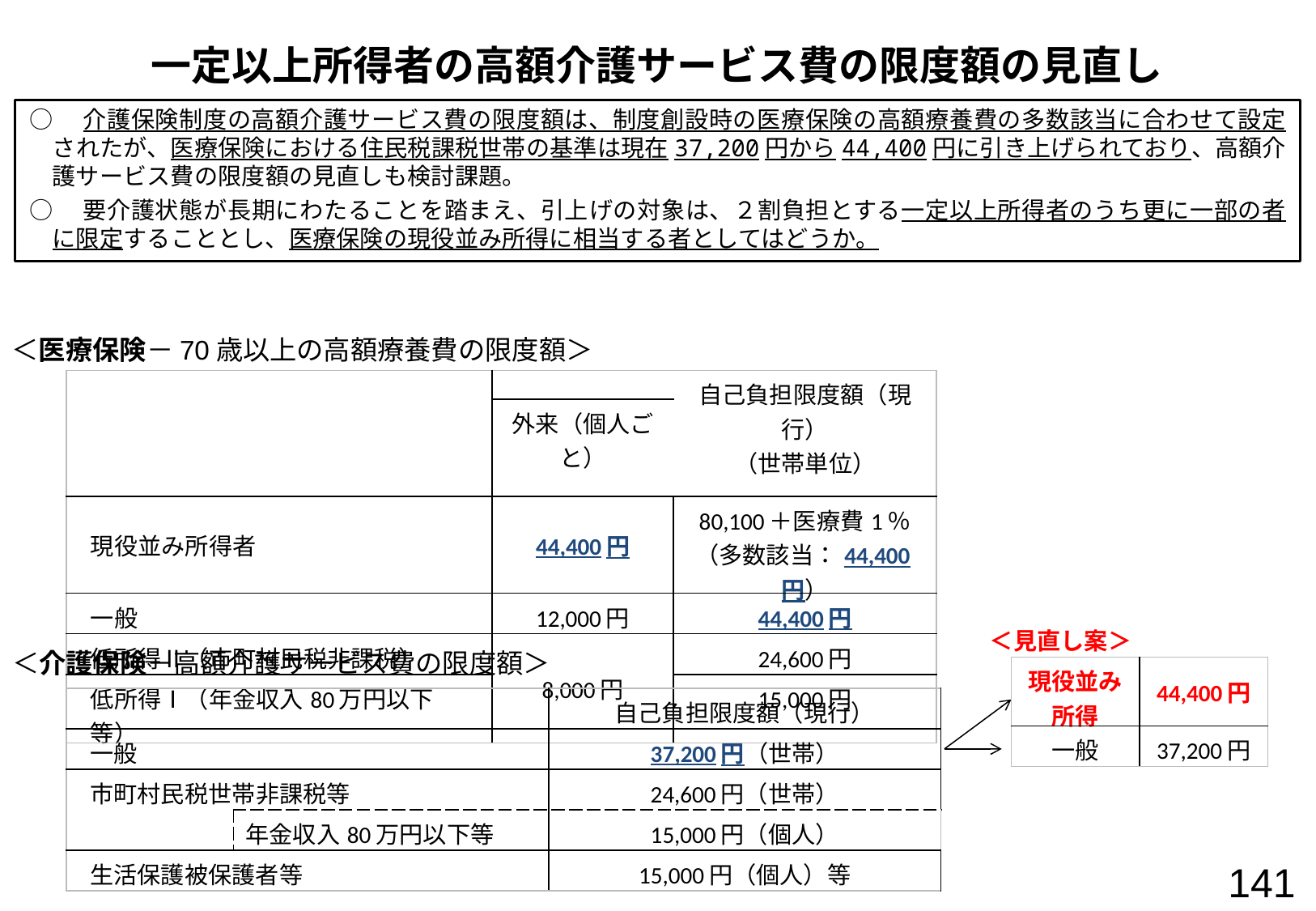

一定以上所得者の高額介護サービス費の限度額の見直し
○　介護保険制度の高額介護サービス費の限度額は、制度創設時の医療保険の高額療養費の多数該当に合わせて設定されたが、医療保険における住民税課税世帯の基準は現在37,200円から44,400円に引き上げられており、高額介護サービス費の限度額の見直しも検討課題。
○　要介護状態が長期にわたることを踏まえ、引上げの対象は、２割負担とする一定以上所得者のうち更に一部の者に限定することとし、医療保険の現役並み所得に相当する者としてはどうか。
＜医療保険－70歳以上の高額療養費の限度額＞
|  |  | 自己負担限度額（現行） （世帯単位） |
| --- | --- | --- |
|  | 外来（個人ごと） |  |
| 現役並み所得者 | 44,400円 | 80,100＋医療費1％ （多数該当：44,400円） |
| 一般 | 12,000円 | 44,400円 |
| 低所得Ⅱ（市町村民税非課税） | 8,000円 | 24,600円 |
| 低所得Ⅰ（年金収入80万円以下等） |  | 15,000円 |
＜見直し案＞
＜介護保険－高額介護サービス費の限度額＞
| 現役並み所得 | 44,400円 |
| --- | --- |
| 一般 | 37,200円 |
|  |  | 自己負担限度額（現行） |
| --- | --- | --- |
| 一般 |  | 37,200円（世帯） |
| 市町村民税世帯非課税等 |  | 24,600円（世帯） |
|  | 年金収入80万円以下等 | 15,000円（個人） |
| 生活保護被保護者等 |  | 15,000円（個人）等 |
141